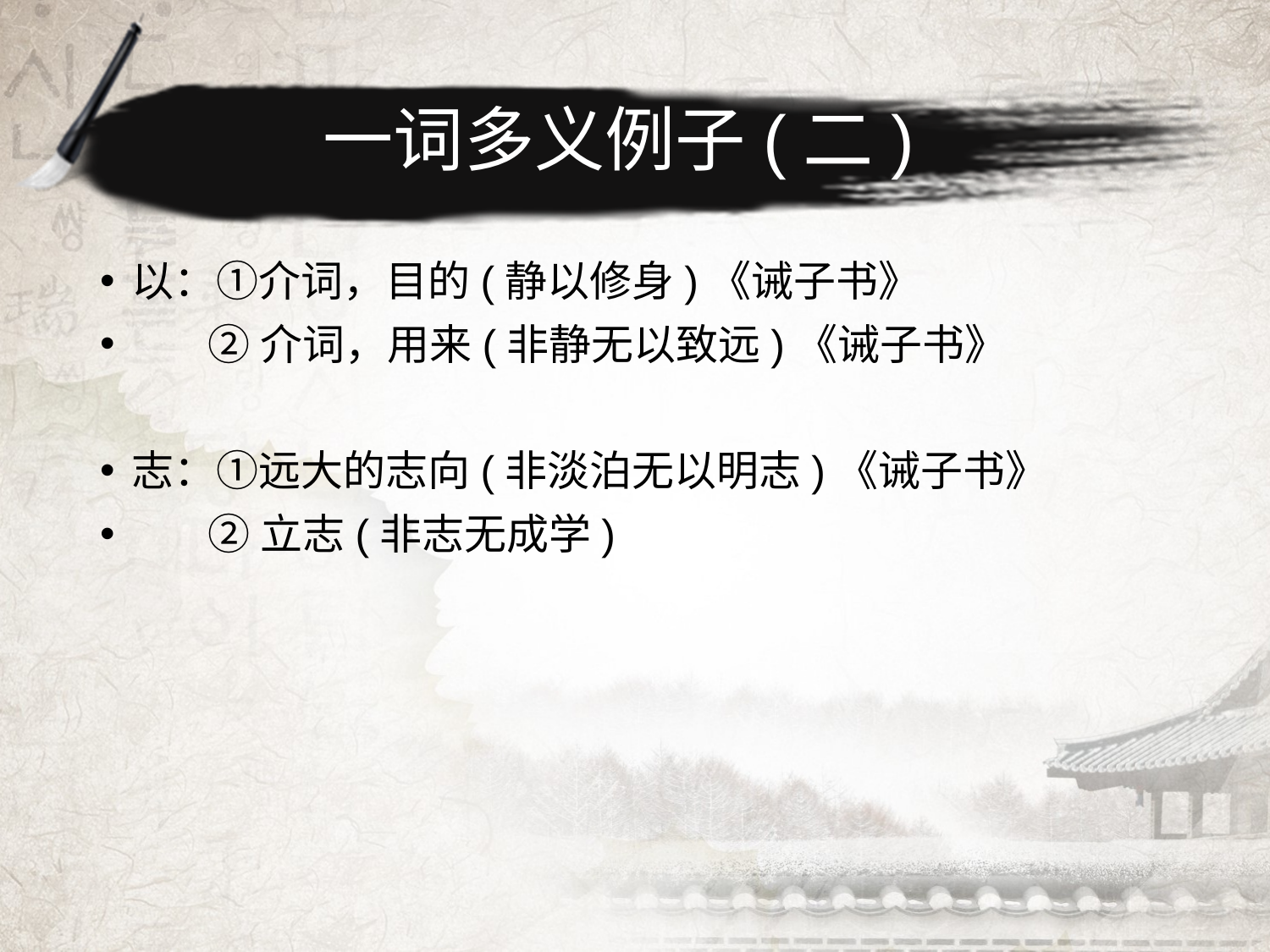

# 一词多义例子(二)
以：①介词，目的(静以修身)《诫子书》
        ②介词，用来(非静无以致远)《诫子书》

志：①远大的志向(非淡泊无以明志)《诫子书》
        ②立志(非志无成学)